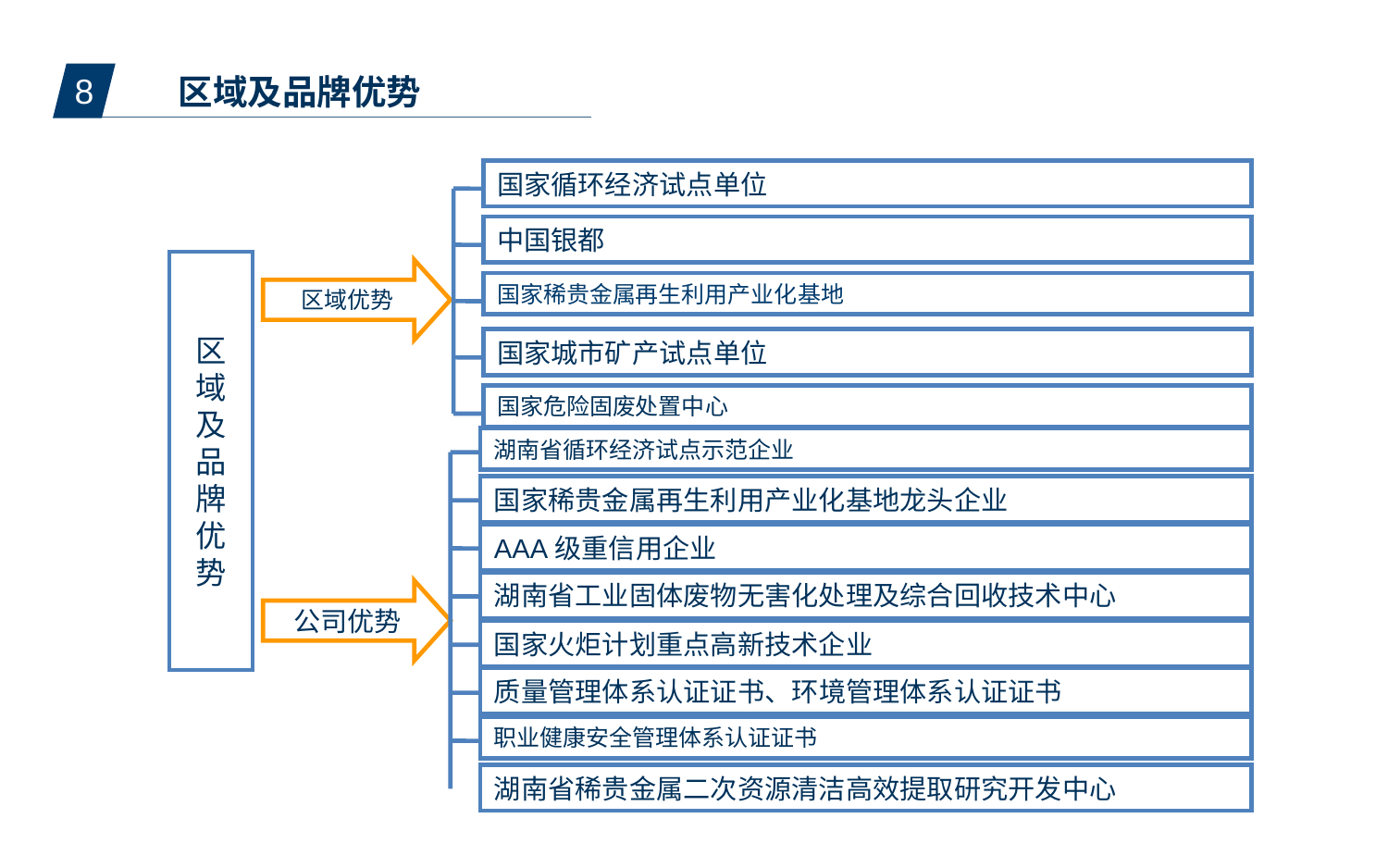

8

区域及品牌优势
国家循环经济试点单位

中国银都

国家稀贵金属再生利用产业化基地

国家城市矿产试点单位

国家危险固废处置中心

区
域
及
品
牌
优
势
区域优势
湖南省循环经济试点示范企业

国家稀贵金属再生利用产业化基地龙头企业

AAA级重信用企业

湖南省工业固体废物无害化处理及综合回收技术中心

国家火炬计划重点高新技术企业

质量管理体系认证证书、环境管理体系认证证书

职业健康安全管理体系认证证书

湖南省稀贵金属二次资源清洁高效提取研究开发中心
公司优势